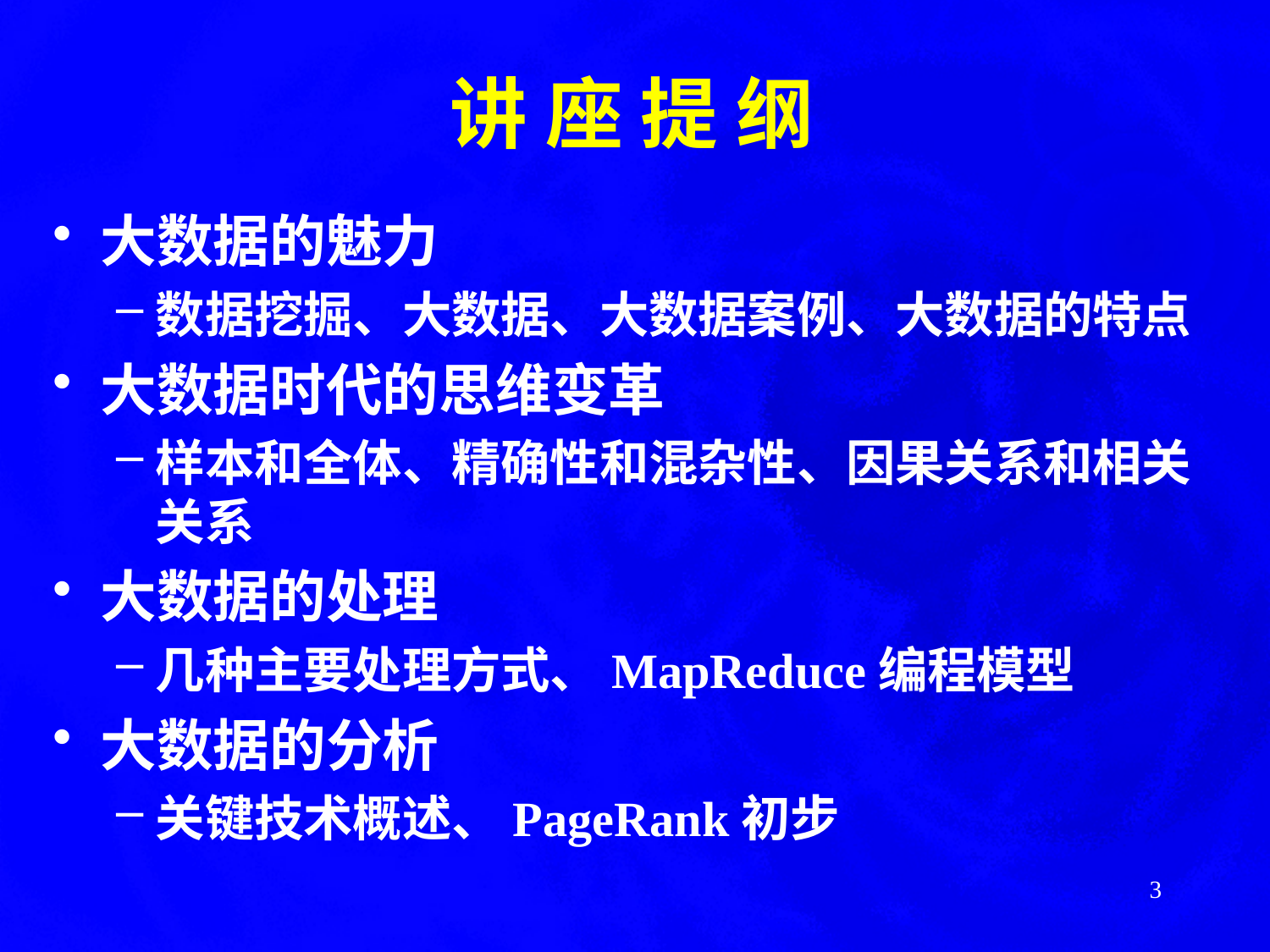

讲 座 提 纲
大数据的魅力
数据挖掘、大数据、大数据案例、大数据的特点
大数据时代的思维变革
样本和全体、精确性和混杂性、因果关系和相关关系
大数据的处理
几种主要处理方式、MapReduce编程模型
大数据的分析
关键技术概述、PageRank初步
3